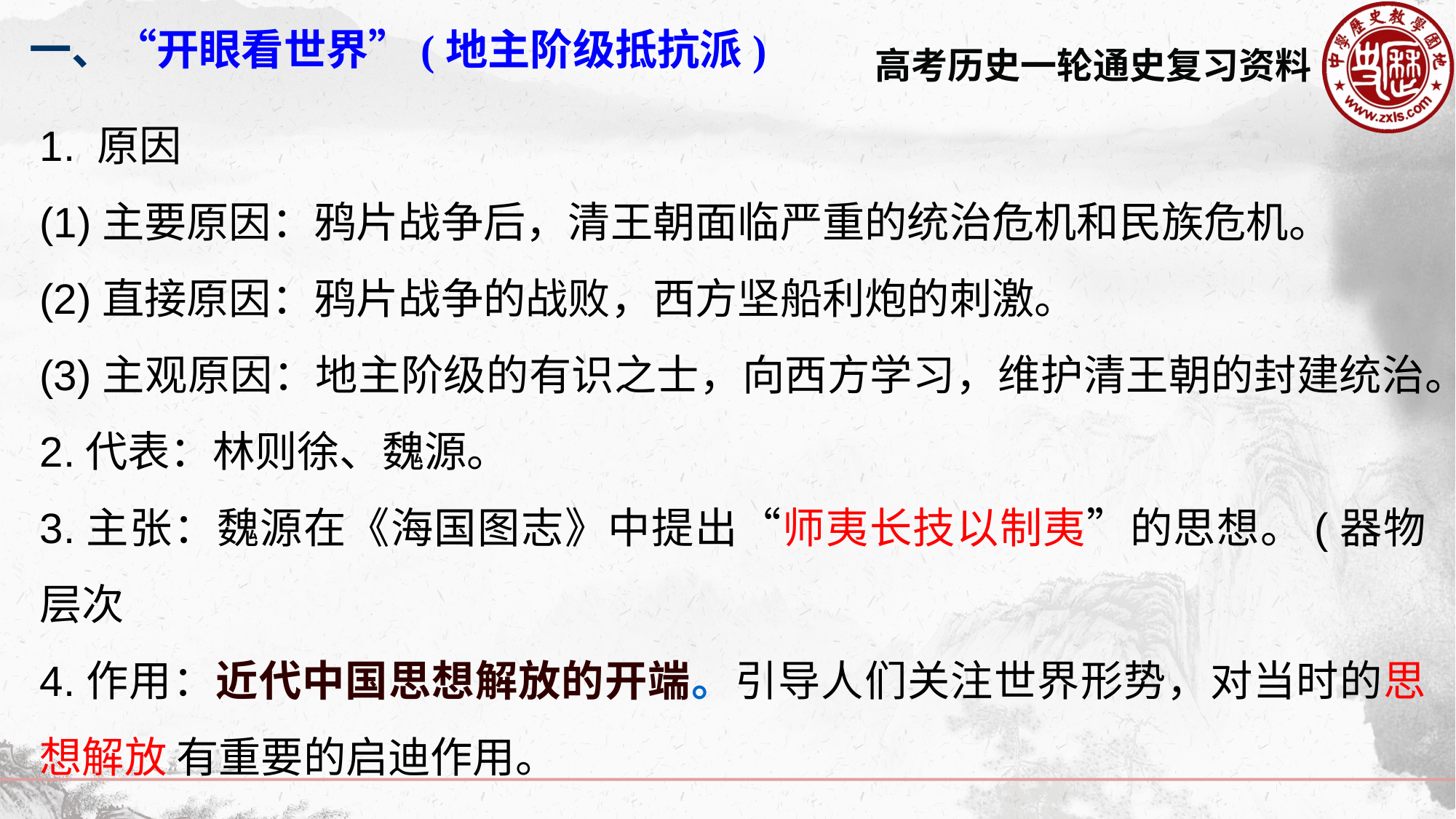

一、“开眼看世界”(地主阶级抵抗派)

1. 原因
(1)主要原因：鸦片战争后，清王朝面临严重的统治危机和民族危机。
(2)直接原因：鸦片战争的战败，西方坚船利炮的刺激。
(3)主观原因：地主阶级的有识之士，向西方学习，维护清王朝的封建统治。
2.代表：林则徐、魏源。
3.主张：魏源在《海国图志》中提出“师夷长技以制夷”的思想。(器物层次
4.作用：近代中国思想解放的开端。引导人们关注世界形势，对当时的思想解放 有重要的启迪作用。